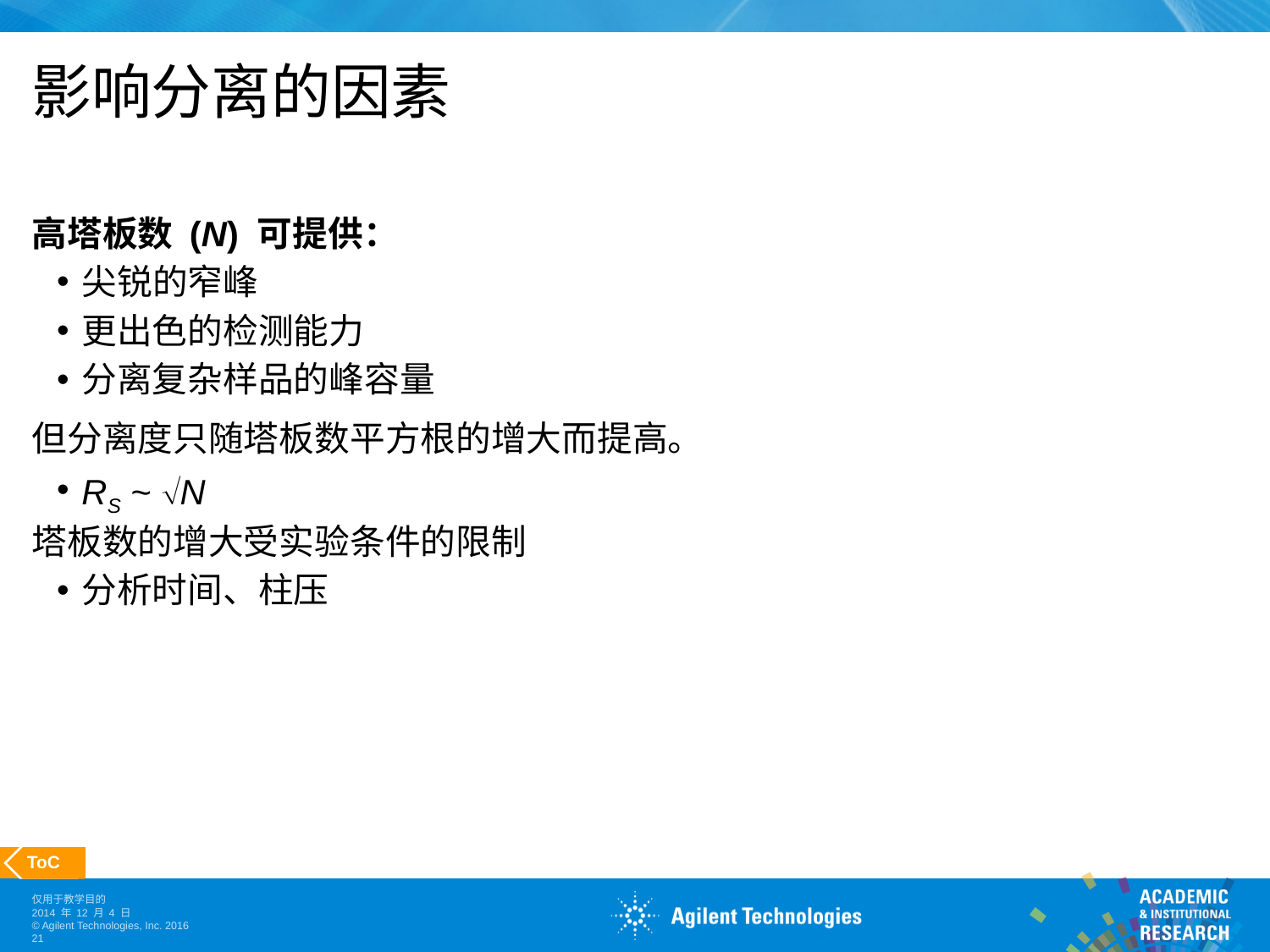

# 影响分离的因素
高塔板数 (N) 可提供：
尖锐的窄峰
更出色的检测能力
分离复杂样品的峰容量
但分离度只随塔板数平方根的增大而提高。
RS ~ √N
塔板数的增大受实验条件的限制
分析时间、柱压

 ToC